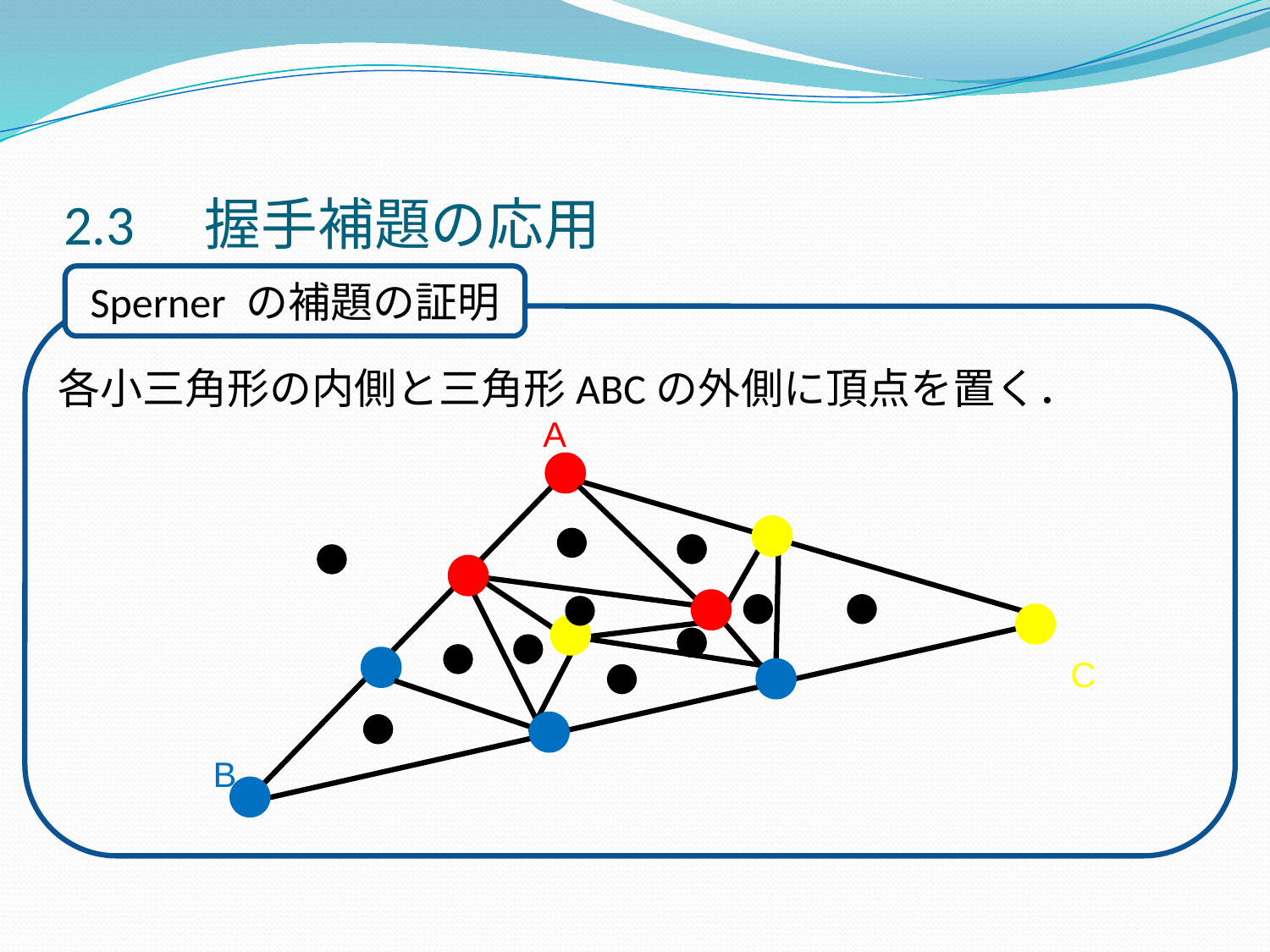

# 2.3　握手補題の応用
Sperner の補題の証明

各小三角形の内側と三角形ABCの外側に頂点を置く．

A

C

B